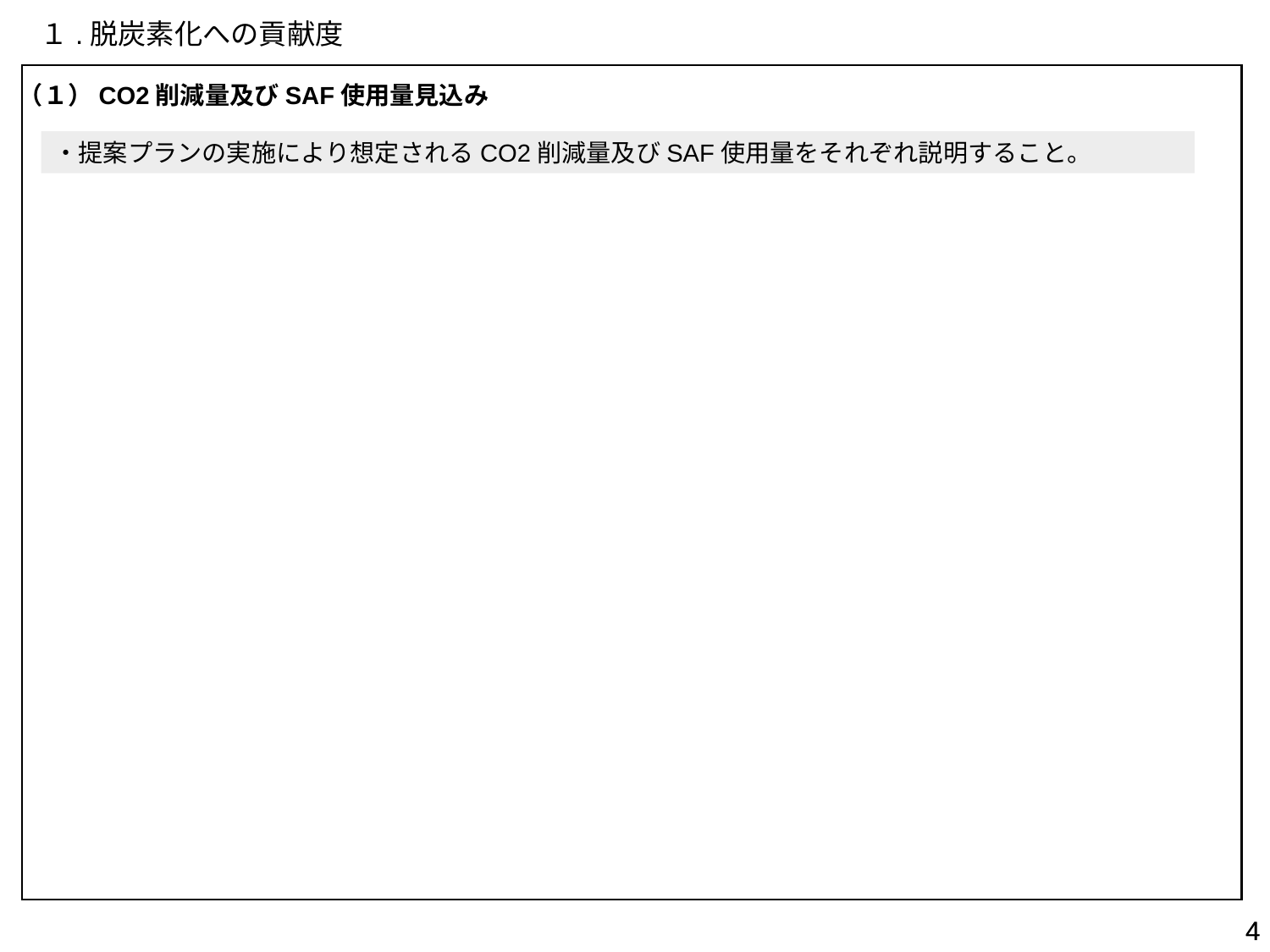

# １.脱炭素化への貢献度

（１）CO2削減量及びSAF使用量見込み
・提案プランの実施により想定されるCO2削減量及びSAF使用量をそれぞれ説明すること。
4
4